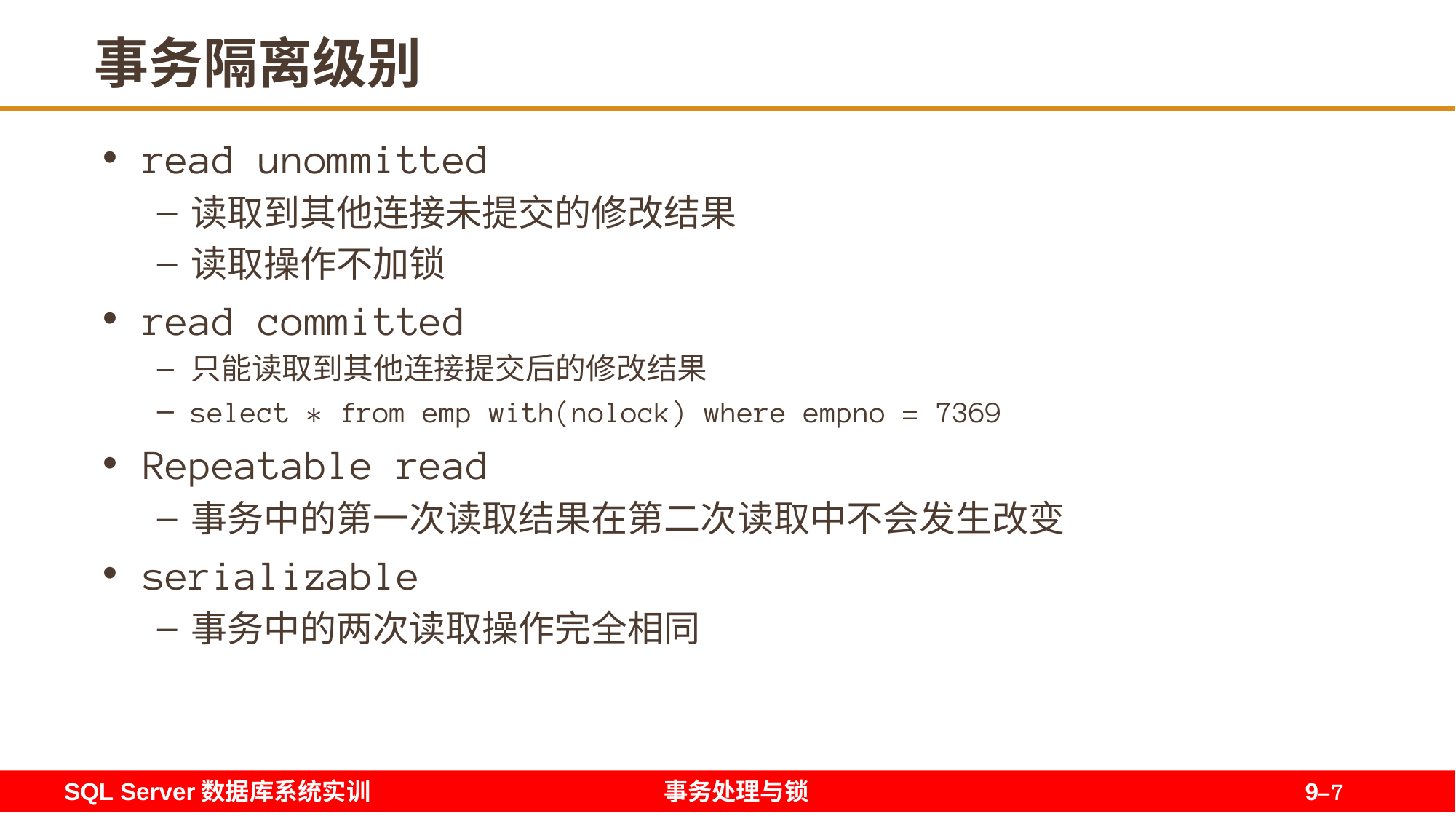

7
# 事务隔离级别
read unommitted
读取到其他连接未提交的修改结果
读取操作不加锁
read committed
只能读取到其他连接提交后的修改结果
select * from emp with(nolock) where empno = 7369
Repeatable read
事务中的第一次读取结果在第二次读取中不会发生改变
serializable
事务中的两次读取操作完全相同